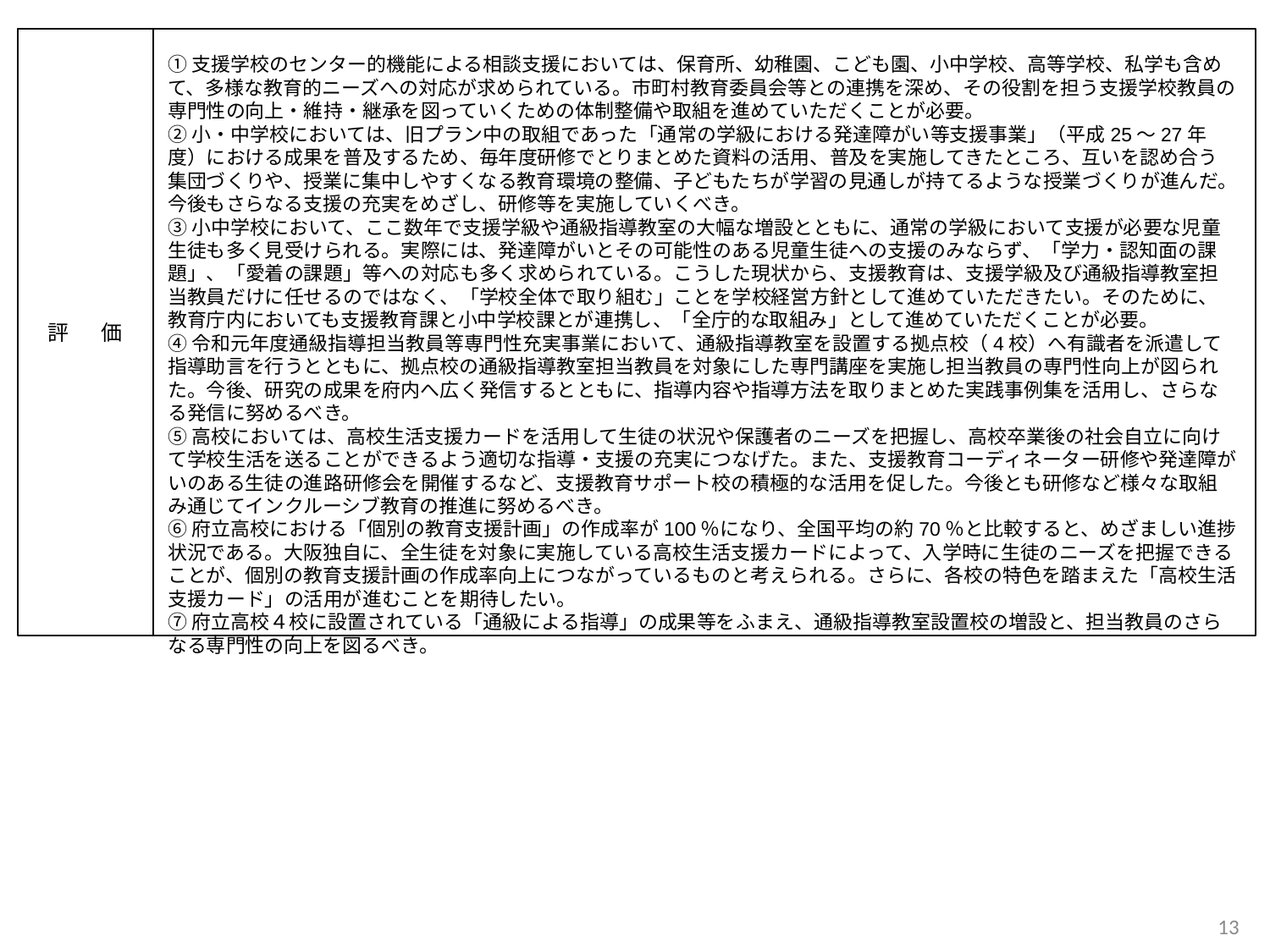

評       価
①支援学校のセンター的機能による相談支援においては、保育所、幼稚園、こども園、小中学校、高等学校、私学も含めて、多様な教育的ニーズへの対応が求められている。市町村教育委員会等との連携を深め、その役割を担う支援学校教員の専門性の向上・維持・継承を図っていくための体制整備や取組を進めていただくことが必要。
②小・中学校においては、旧プラン中の取組であった「通常の学級における発達障がい等支援事業」（平成25～27年度）における成果を普及するため、毎年度研修でとりまとめた資料の活用、普及を実施してきたところ、互いを認め合う集団づくりや、授業に集中しやすくなる教育環境の整備、子どもたちが学習の見通しが持てるような授業づくりが進んだ。今後もさらなる支援の充実をめざし、研修等を実施していくべき。
③小中学校において、ここ数年で支援学級や通級指導教室の大幅な増設とともに、通常の学級において支援が必要な児童生徒も多く見受けられる。実際には、発達障がいとその可能性のある児童生徒への支援のみならず、「学力・認知面の課題」、「愛着の課題」等への対応も多く求められている。こうした現状から、支援教育は、支援学級及び通級指導教室担当教員だけに任せるのではなく、「学校全体で取り組む」ことを学校経営方針として進めていただきたい。そのために、教育庁内においても支援教育課と小中学校課とが連携し、「全庁的な取組み」として進めていただくことが必要。
④令和元年度通級指導担当教員等専門性充実事業において、通級指導教室を設置する拠点校（4校）へ有識者を派遣して指導助言を行うとともに、拠点校の通級指導教室担当教員を対象にした専門講座を実施し担当教員の専門性向上が図られた。今後、研究の成果を府内へ広く発信するとともに、指導内容や指導方法を取りまとめた実践事例集を活用し、さらなる発信に努めるべき。
⑤高校においては、高校生活支援カードを活用して生徒の状況や保護者のニーズを把握し、高校卒業後の社会自立に向けて学校生活を送ることができるよう適切な指導・支援の充実につなげた。また、支援教育コーディネーター研修や発達障がいのある生徒の進路研修会を開催するなど、支援教育サポート校の積極的な活用を促した。今後とも研修など様々な取組み通じてインクルーシブ教育の推進に努めるべき。
⑥府立高校における「個別の教育支援計画」の作成率が100％になり、全国平均の約70％と比較すると、めざましい進捗状況である。大阪独自に、全生徒を対象に実施している高校生活支援カードによって、入学時に生徒のニーズを把握できることが、個別の教育支援計画の作成率向上につながっているものと考えられる。さらに、各校の特色を踏まえた「高校生活支援カード」の活用が進むことを期待したい。
⑦府立高校４校に設置されている「通級による指導」の成果等をふまえ、通級指導教室設置校の増設と、担当教員のさらなる専門性の向上を図るべき。

13